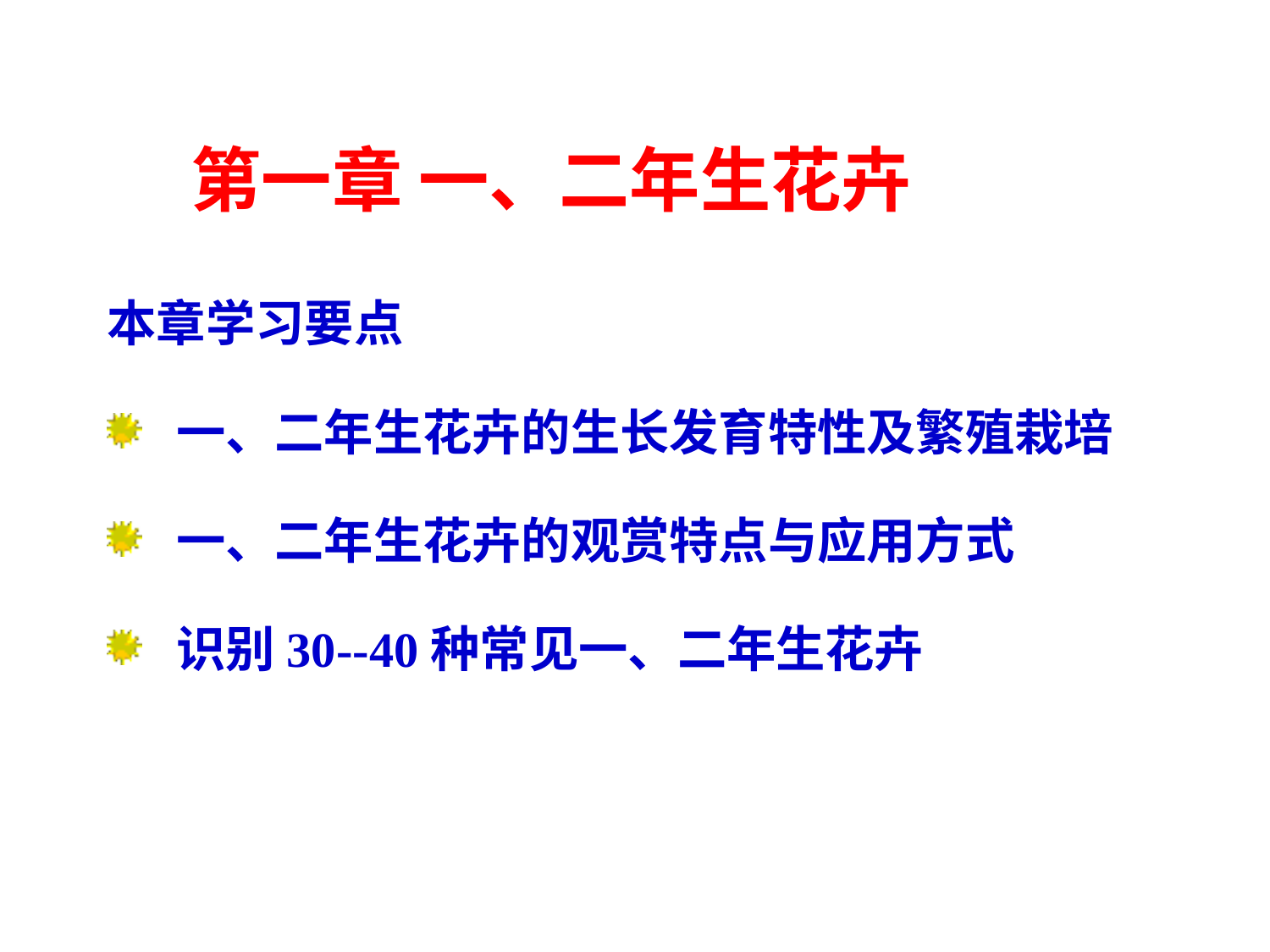

第一章 一、二年生花卉
本章学习要点
  一、二年生花卉的生长发育特性及繁殖栽培
  一、二年生花卉的观赏特点与应用方式
  识别30--40种常见一、二年生花卉